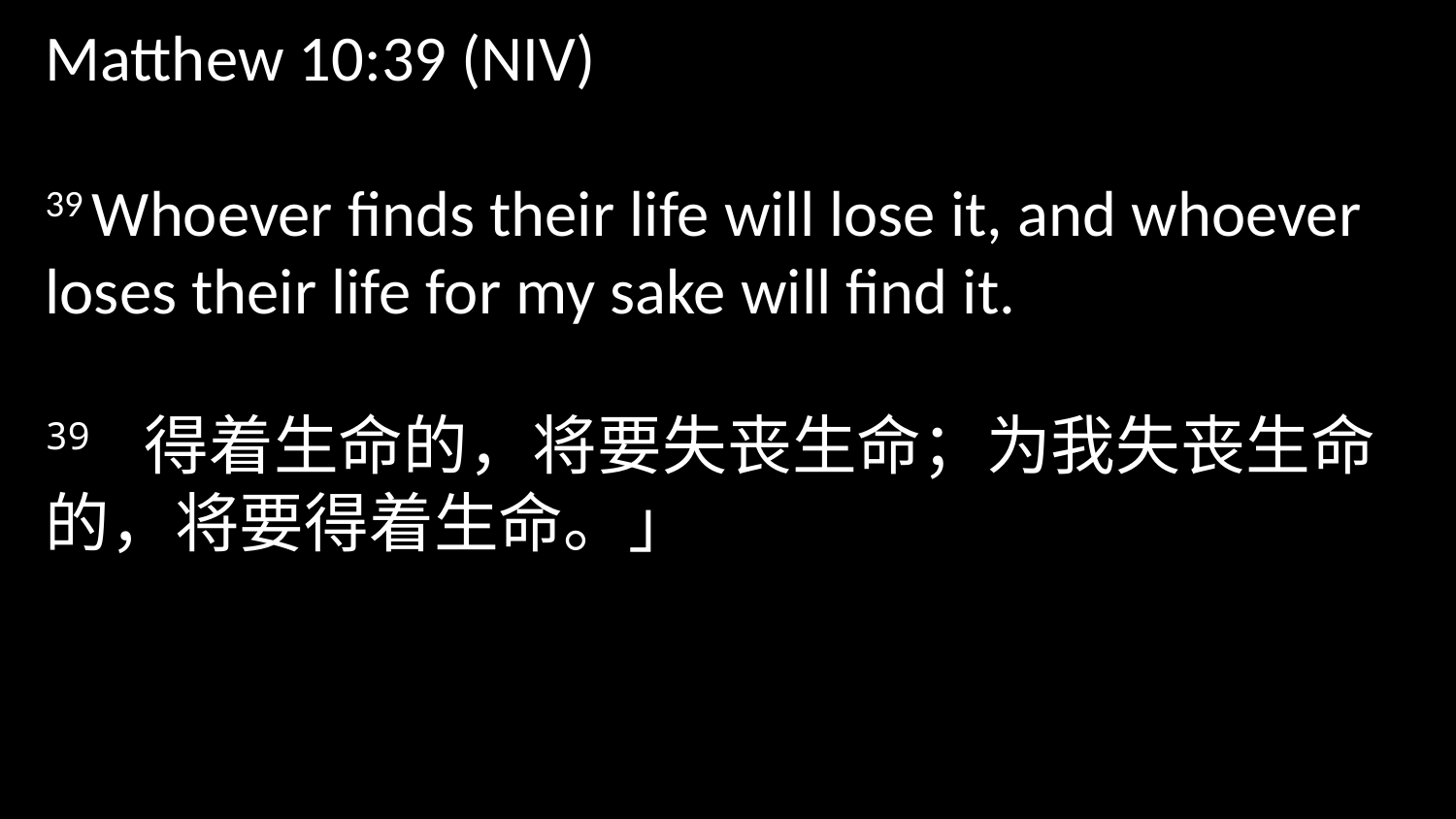

Matthew 10:39 (NIV)

39 Whoever finds their life will lose it, and whoever loses their life for my sake will find it.

39 得着生命的，将要失丧生命；为我失丧生命的，将要得着生命。」